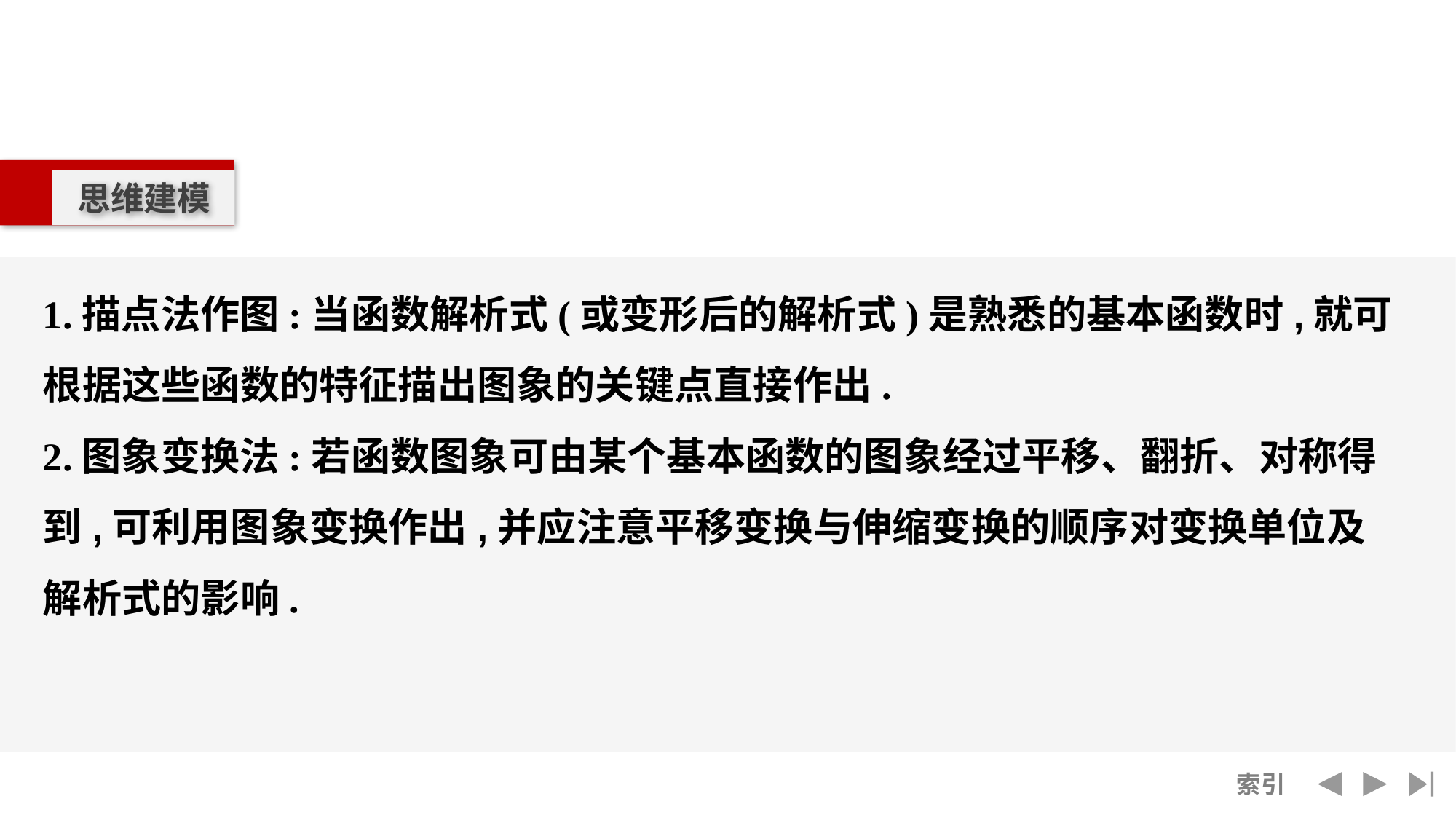

思维建模

1.描点法作图:当函数解析式(或变形后的解析式)是熟悉的基本函数时,就可根据这些函数的特征描出图象的关键点直接作出.
2.图象变换法:若函数图象可由某个基本函数的图象经过平移、翻折、对称得到,可利用图象变换作出,并应注意平移变换与伸缩变换的顺序对变换单位及解析式的影响.